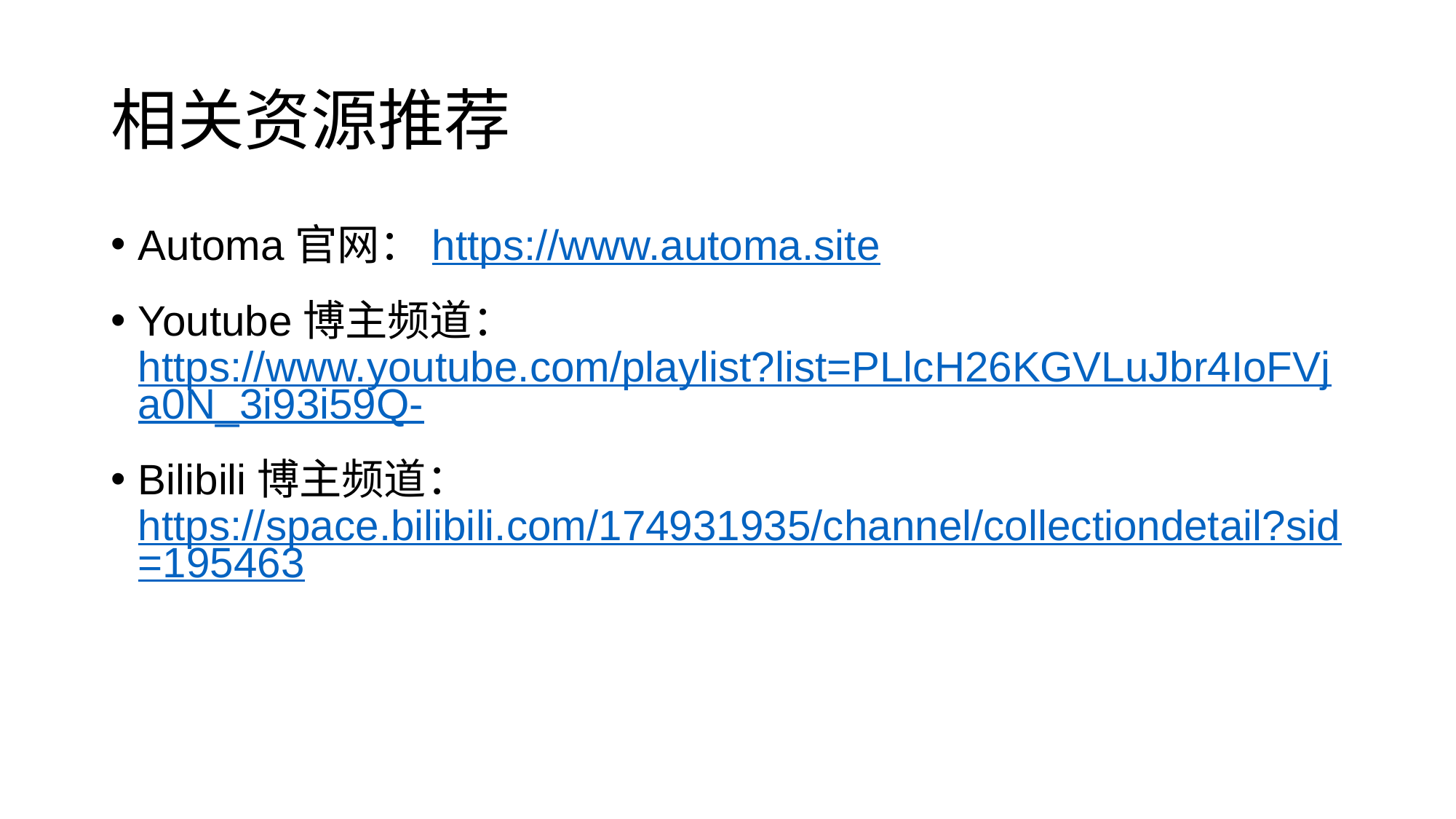

# 相关资源推荐
Automa官网：https://www.automa.site
Youtube博主频道： https://www.youtube.com/playlist?list=PLlcH26KGVLuJbr4IoFVja0N_3i93i59Q-
Bilibili博主频道： https://space.bilibili.com/174931935/channel/collectiondetail?sid=195463